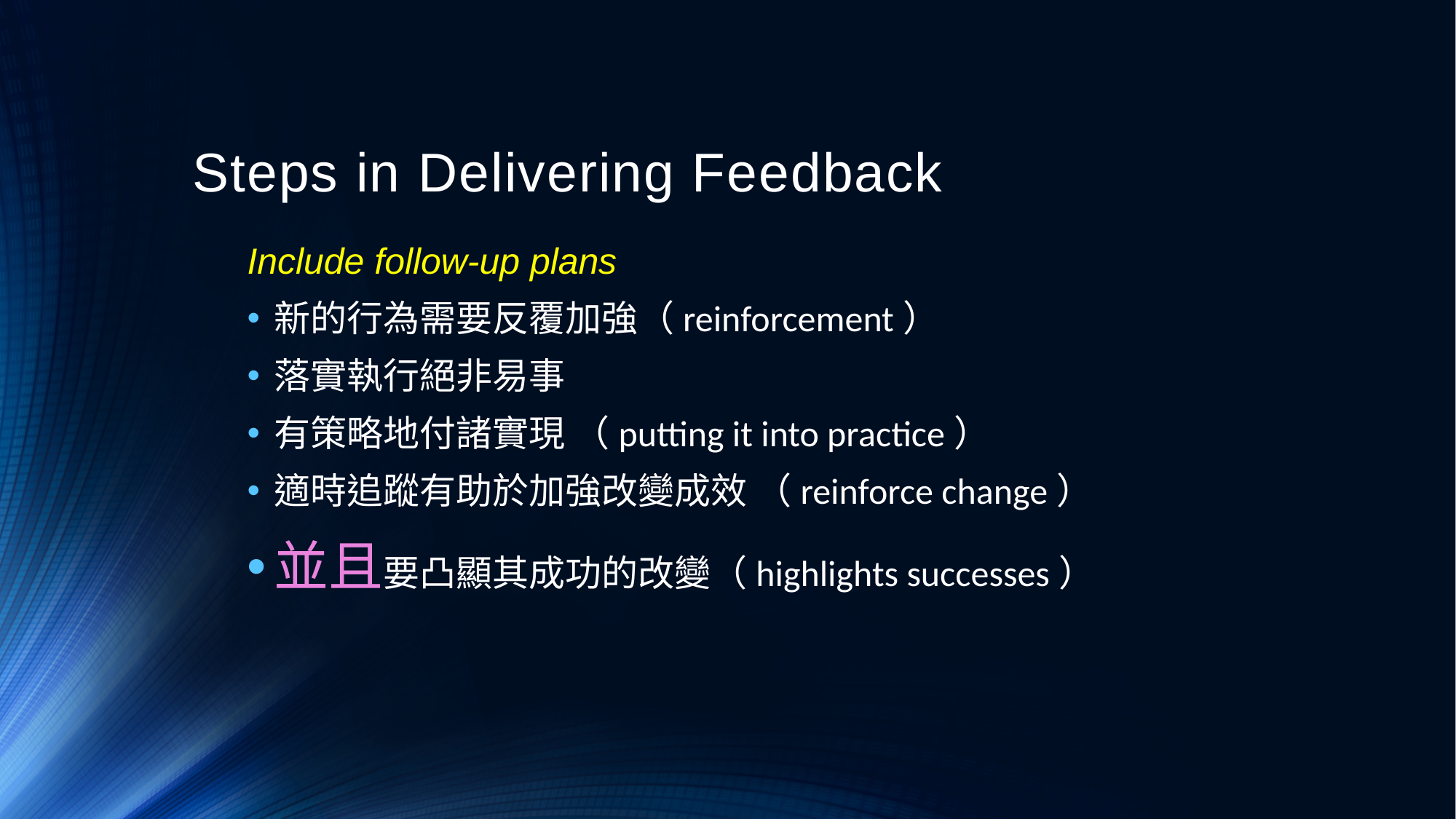

# Steps in Delivering Feedback
Include follow-up plans
新的行為需要反覆加強（reinforcement）
落實執行絕非易事
有策略地付諸實現 （putting it into practice）
適時追蹤有助於加強改變成效 （reinforce change）
並且要凸顯其成功的改變（highlights successes）